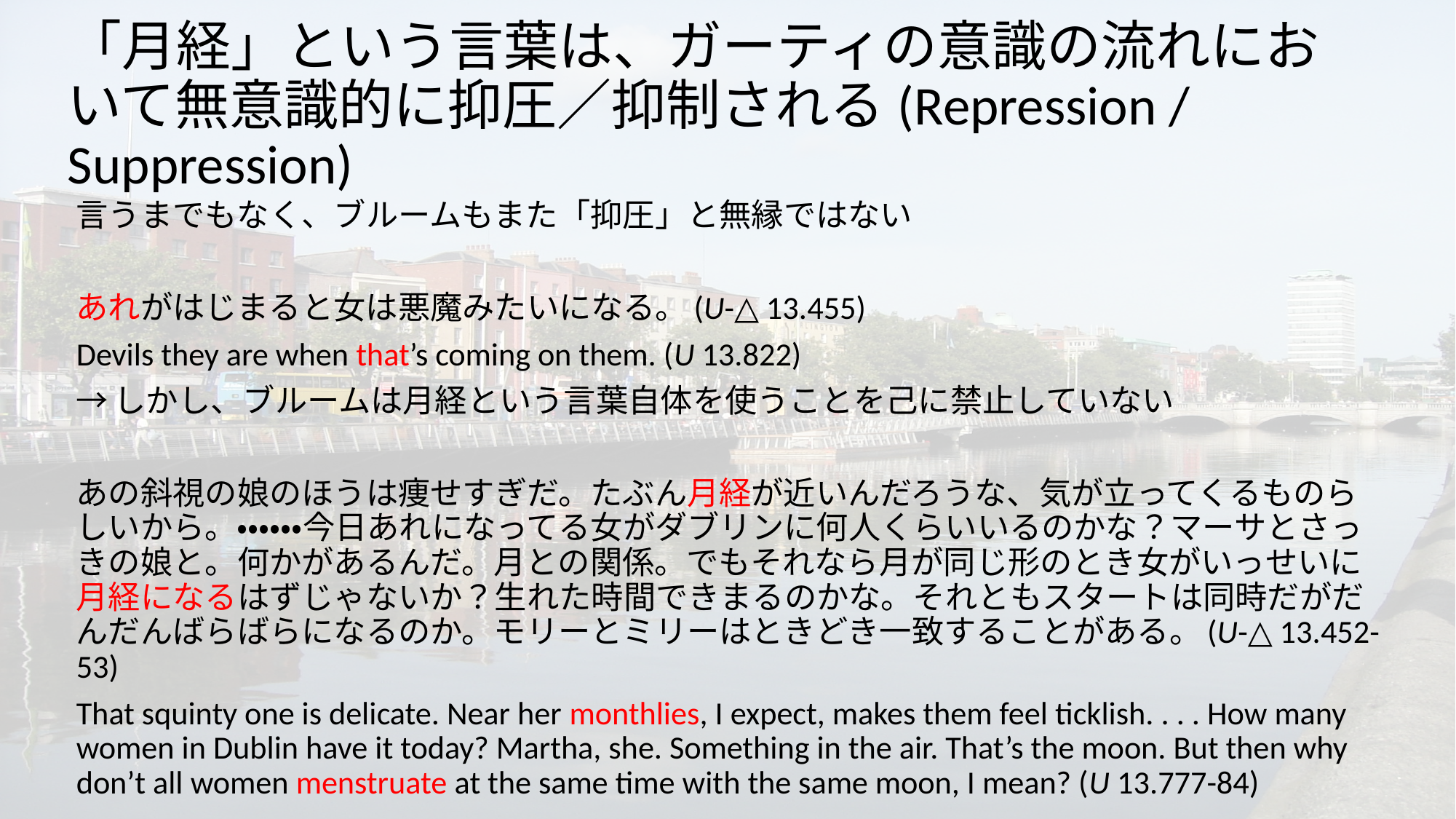

# 「月経」という言葉は、ガーティの意識の流れにおいて無意識的に抑圧／抑制される(Repression / Suppression)
言うまでもなく、ブルームもまた「抑圧」と無縁ではない

あれがはじまると女は悪魔みたいになる。(U-△ 13.455)
Devils they are when that’s coming on them. (U 13.822)
→しかし、ブルームは月経という言葉自体を使うことを己に禁止していない

あの斜視の娘のほうは痩せすぎだ。たぶん月経が近いんだろうな、気が立ってくるものらしいから。・・・・・・今日あれになってる女がダブリンに何人くらいいるのかな？マーサとさっきの娘と。何かがあるんだ。月との関係。でもそれなら月が同じ形のとき女がいっせいに月経になるはずじゃないか？生れた時間できまるのかな。それともスタートは同時だがだんだんばらばらになるのか。モリーとミリーはときどき一致することがある。(U-△ 13.452-53)
That squinty one is delicate. Near her monthlies, I expect, makes them feel ticklish. . . . How many women in Dublin have it today? Martha, she. Something in the air. That’s the moon. But then why don’t all women menstruate at the same time with the same moon, I mean? (U 13.777-84)